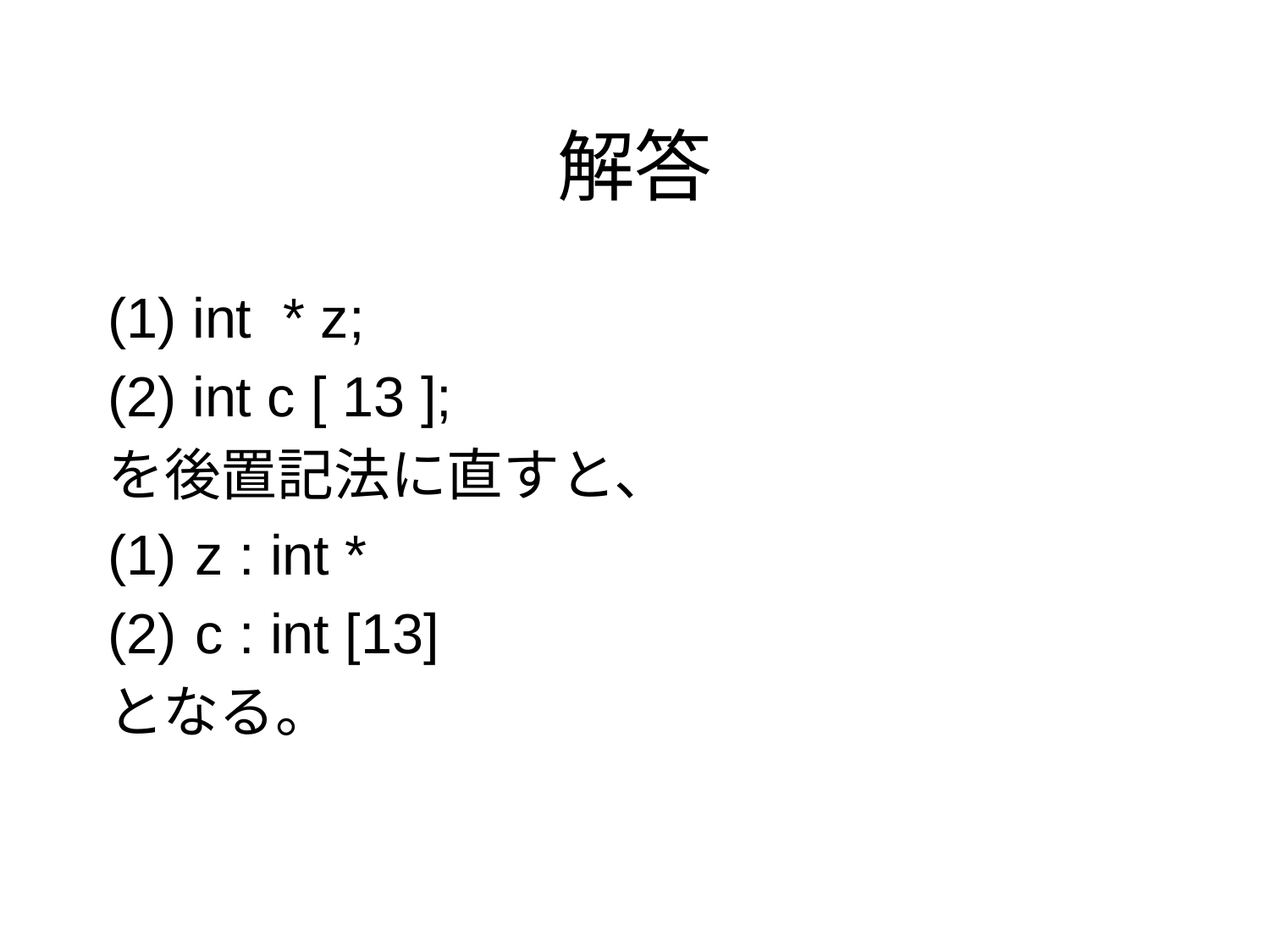

# 解答
(1) int  * z;
(2) int c [ 13 ];
を後置記法に直すと、
 z : int *
 c : int [13]
となる。